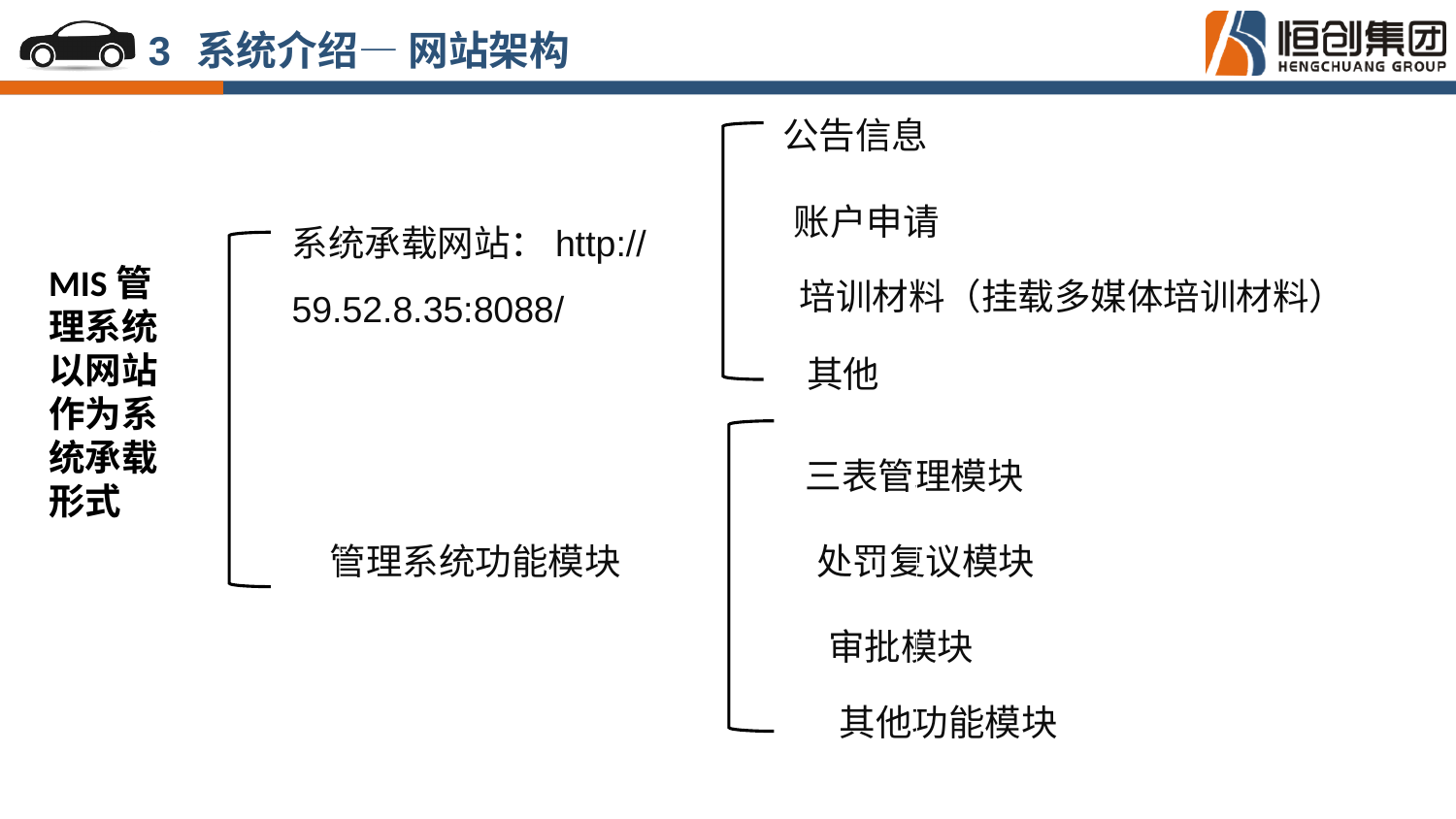

3 系统介绍— 网站架构
公告信息

系统承载网站：http://59.52.8.35:8088/
账户申请

MIS管理系统以网站作为系统承载形式
培训材料（挂载多媒体培训材料）
其他

三表管理模块

管理系统功能模块
处罚复议模块
审批模块
其他功能模块